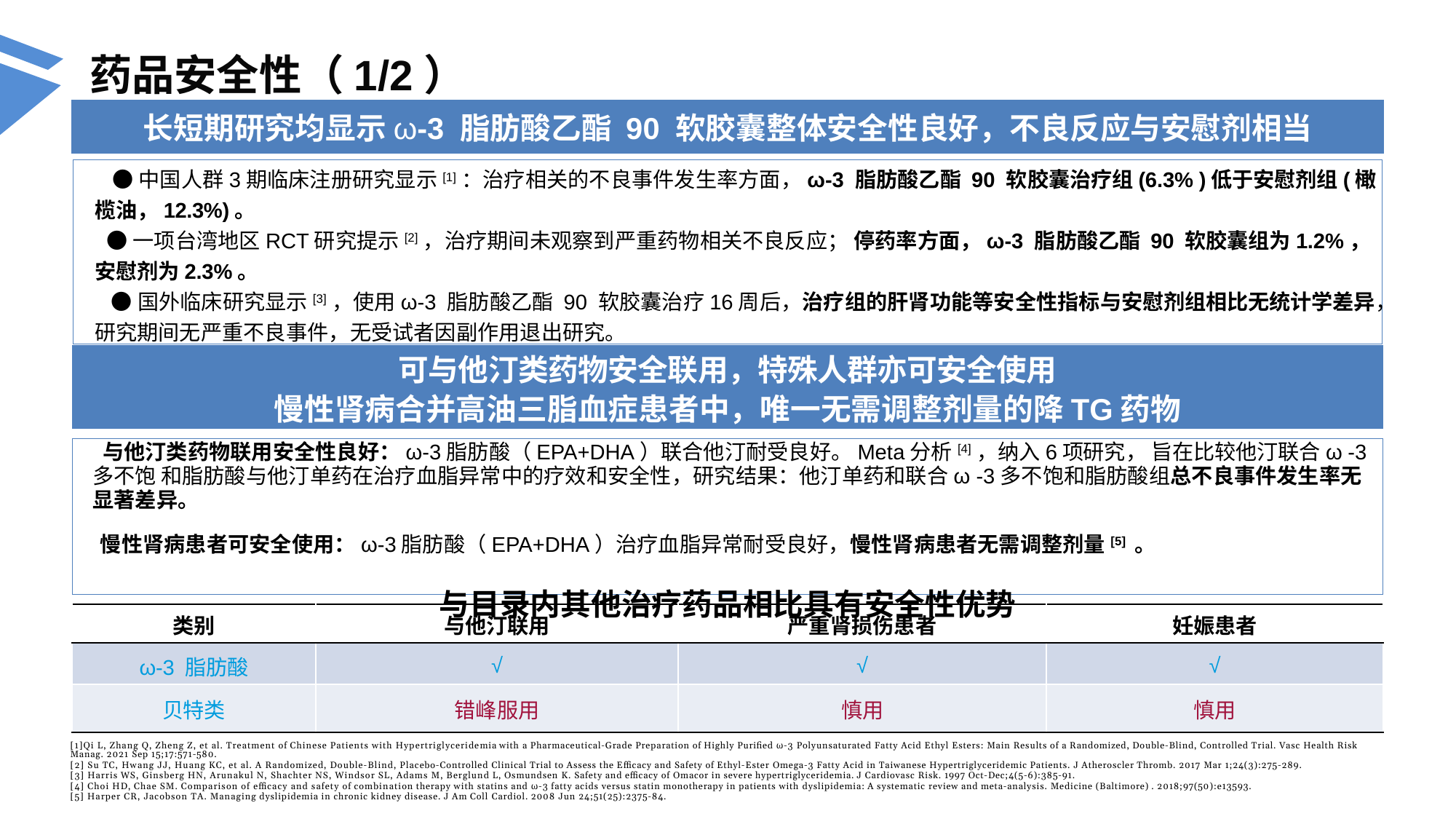

药品安全性（1/2）
长短期研究均显示ω-3 脂肪酸乙酯 90 软胶囊整体安全性良好，不良反应与安慰剂相当

        ●中国人群3期临床注册研究显示[1]：治疗相关的不良事件发生率方面，ω-3 脂肪酸乙酯 90 软胶囊治疗组(6.3% )低于安慰剂组(橄榄油，12.3%)。
             ●一项台湾地区RCT研究提示[2]，治疗期间未观察到严重药物相关不良反应； 停药率方面，ω-3 脂肪酸乙酯 90 软胶囊组为1.2%，安慰剂为2.3%。
          ●国外临床研究显示[3]，使用ω-3 脂肪酸乙酯 90 软胶囊治疗16周后，治疗组的肝肾功能等安全性指标与安慰剂组相比无统计学差异，研究期间无严重不良事件，无受试者因副作用退出研究。
可与他汀类药物安全联用，特殊人群亦可安全使用
慢性肾病合并高油三脂血症患者中，唯一无需调整剂量的降TG药物

	 与他汀类药物联用安全性良好：ω-3脂肪酸（EPA+DHA）联合他汀耐受良好。Meta分析[4]，纳入6项研究， 旨在比较他汀联合ω -3多不饱 和脂肪酸与他汀单药在治疗血脂异常中的疗效和安全性，研究结果：他汀单药和联合ω -3多不饱和脂肪酸组总不良事件发生率无显著差异。
	 慢性肾病患者可安全使用：ω-3脂肪酸（EPA+DHA）治疗血脂异常耐受良好，慢性肾病患者无需调整剂量[5] 。

与目录内其他治疗药品相比具有安全性优势
| 类别 | 与他汀联用 | 严重肾损伤患者 | 妊娠患者 |
| --- | --- | --- | --- |
| ω-3 脂肪酸 | √ | √ | √ |
| 贝特类 | 错峰服用 | 慎用 | 慎用 |

[1]Qi L, Zhang Q, Zheng Z, et al. Treatment of Chinese Patients with Hypertriglyceridemia with a Pharmaceutical-Grade Preparation of Highly Purified ω-3 Polyunsaturated Fatty Acid Ethyl Esters: Main Results of a Randomized, Double-Blind, Controlled Trial. Vasc Health Risk Manag. 2021 Sep 15;17:571-580.
[2] Su TC, Hwang JJ, Huang KC, et al. A Randomized, Double-Blind, Placebo-Controlled Clinical Trial to Assess the Efficacy and Safety of Ethyl-Ester Omega-3 Fatty Acid in Taiwanese Hypertriglyceridemic Patients. J Atheroscler Thromb. 2017 Mar 1;24(3):275-289.
[3] Harris WS, Ginsberg HN, Arunakul N, Shachter NS, Windsor SL, Adams M, Berglund L, Osmundsen K. Safety and efficacy of Omacor in severe hypertriglyceridemia. J Cardiovasc Risk. 1997 Oct-Dec;4(5-6):385-91.
[4] Choi HD, Chae SM. Comparison of efficacy and safety of combination therapy with statins and ω-3 fatty acids versus statin monotherapy in patients with dyslipidemia: A systematic review and meta-analysis. Medicine (Baltimore) . 2018;97(50):e13593.
[5] Harper CR, Jacobson TA. Managing dyslipidemia in chronic kidney disease. J Am Coll Cardiol. 2008 Jun 24;51(25):2375-84.